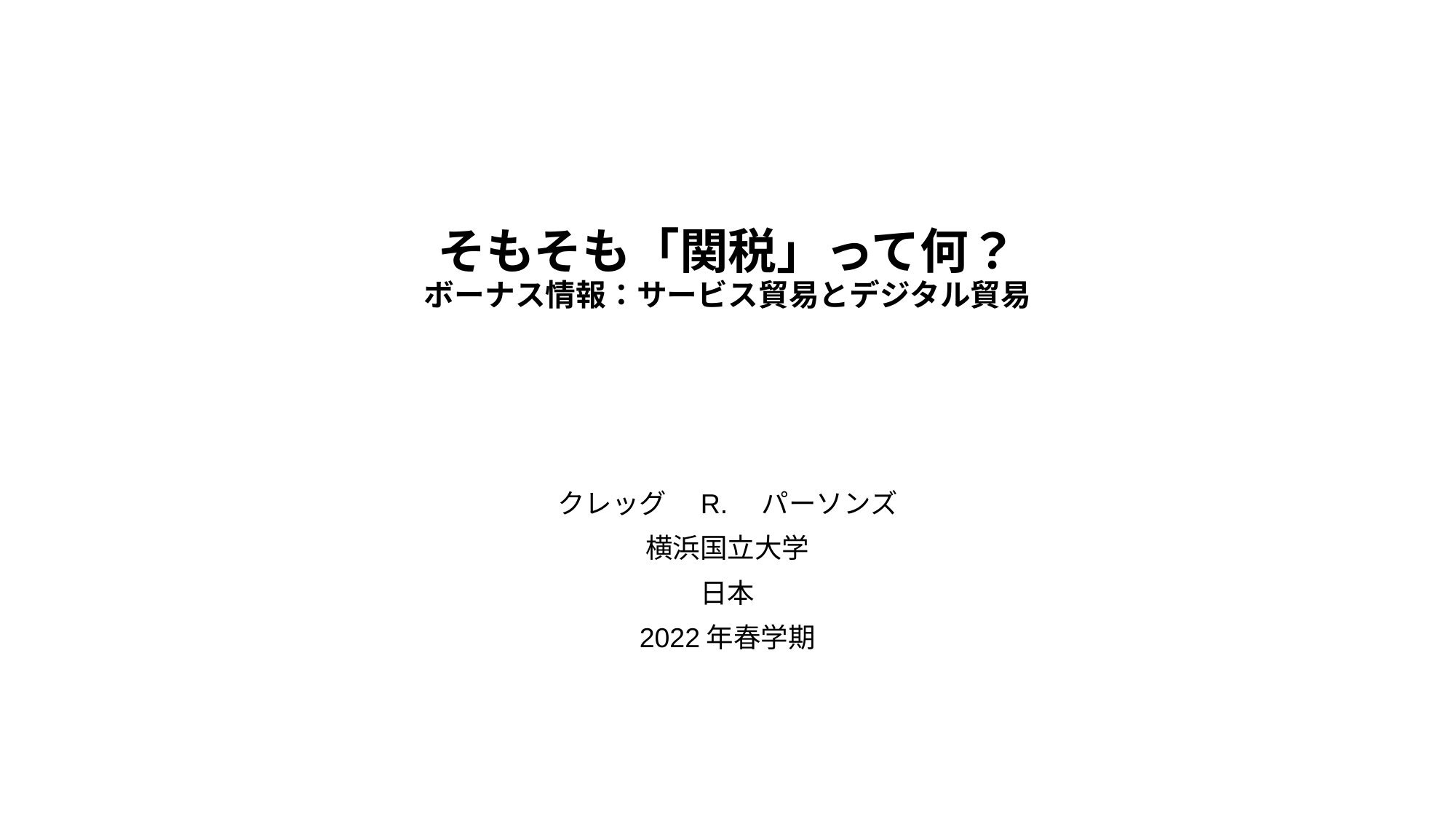

# そもそも「関税」って何？ ボーナス情報：サービス貿易とデジタル貿易
クレッグ　R.　パーソンズ
横浜国立大学
日本
2022年春学期